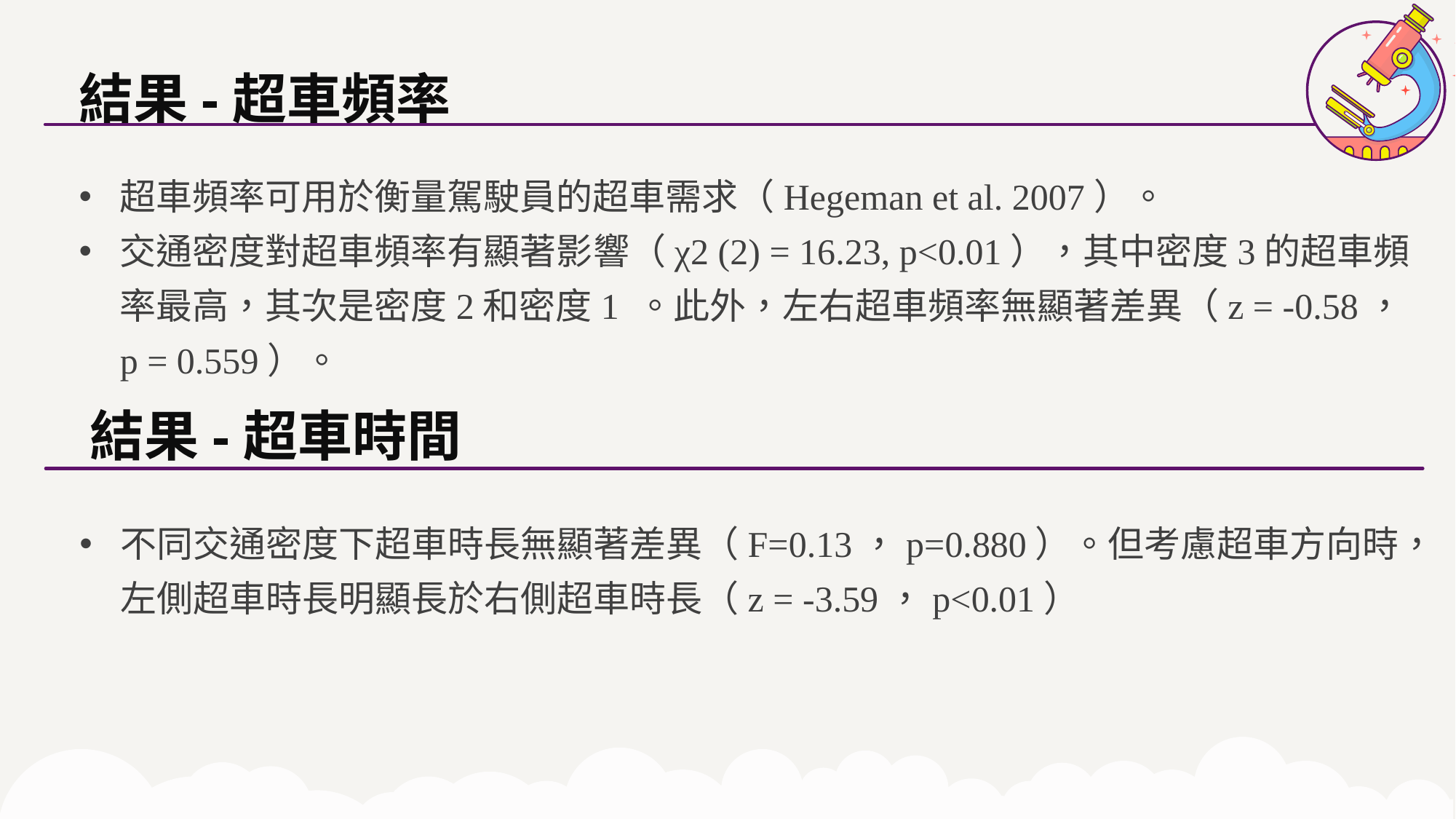

結果-超車頻率
超車頻率可用於衡量駕駛員的超車需求（Hegeman et al. 2007）。
交通密度對超車頻率有顯著影響（χ2 (2) = 16.23, p<0.01），其中密度3的超車頻率最高，其次是密度2和密度1 。此外，左右超車頻率無顯著差異（z = -0.58，p = 0.559）。
結果-超車時間
不同交通密度下超車時長無顯著差異（F=0.13，p=0.880）。但考慮超車方向時，左側超車時長明顯長於右側超車時長（z = -3.59，p<0.01）